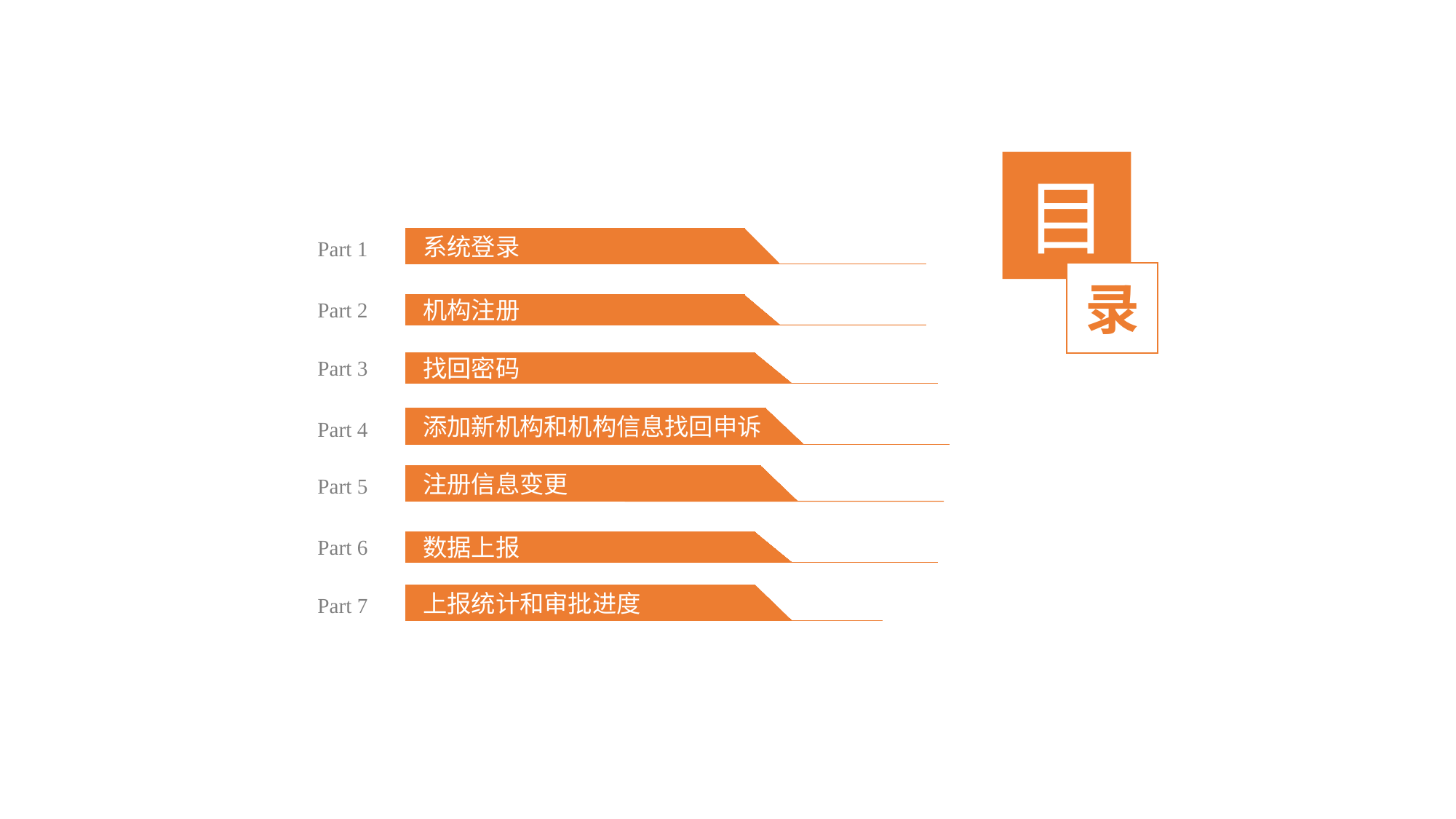

目
系统登录
Part 1
录
Part 2
机构注册
Part 3
找回密码
添加新机构和机构信息找回申诉
Part 4
注册信息变更
Part 5
Part 6
数据上报
Part 7
上报统计和审批进度